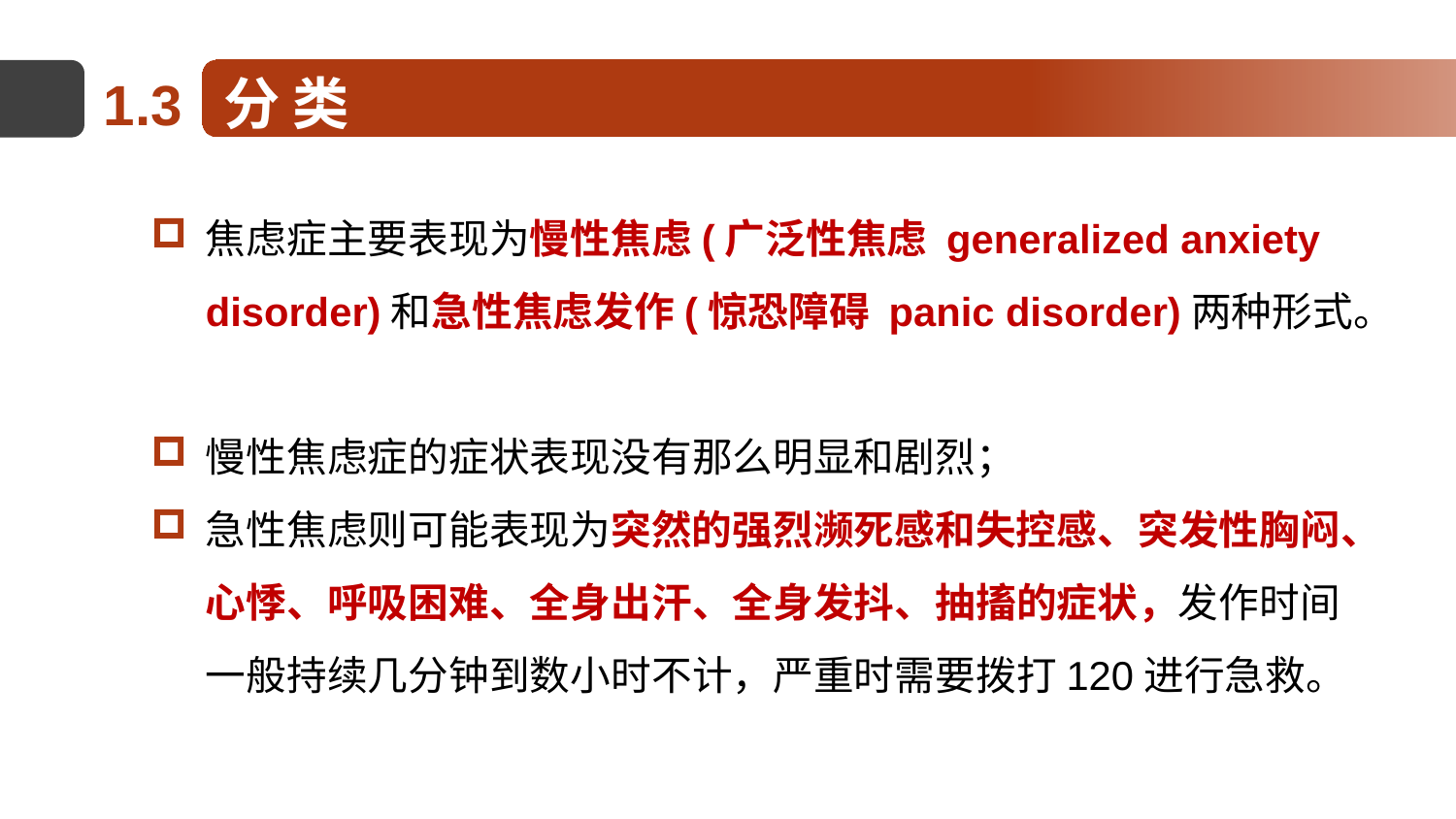

分 类
1.3
焦虑症主要表现为慢性焦虑(广泛性焦虑 generalized anxiety disorder)和急性焦虑发作(惊恐障碍 panic disorder)两种形式。

慢性焦虑症的症状表现没有那么明显和剧烈；
急性焦虑则可能表现为突然的强烈濒死感和失控感、突发性胸闷、心悸、呼吸困难、全身出汗、全身发抖、抽搐的症状，发作时间一般持续几分钟到数小时不计，严重时需要拨打120进行急救。